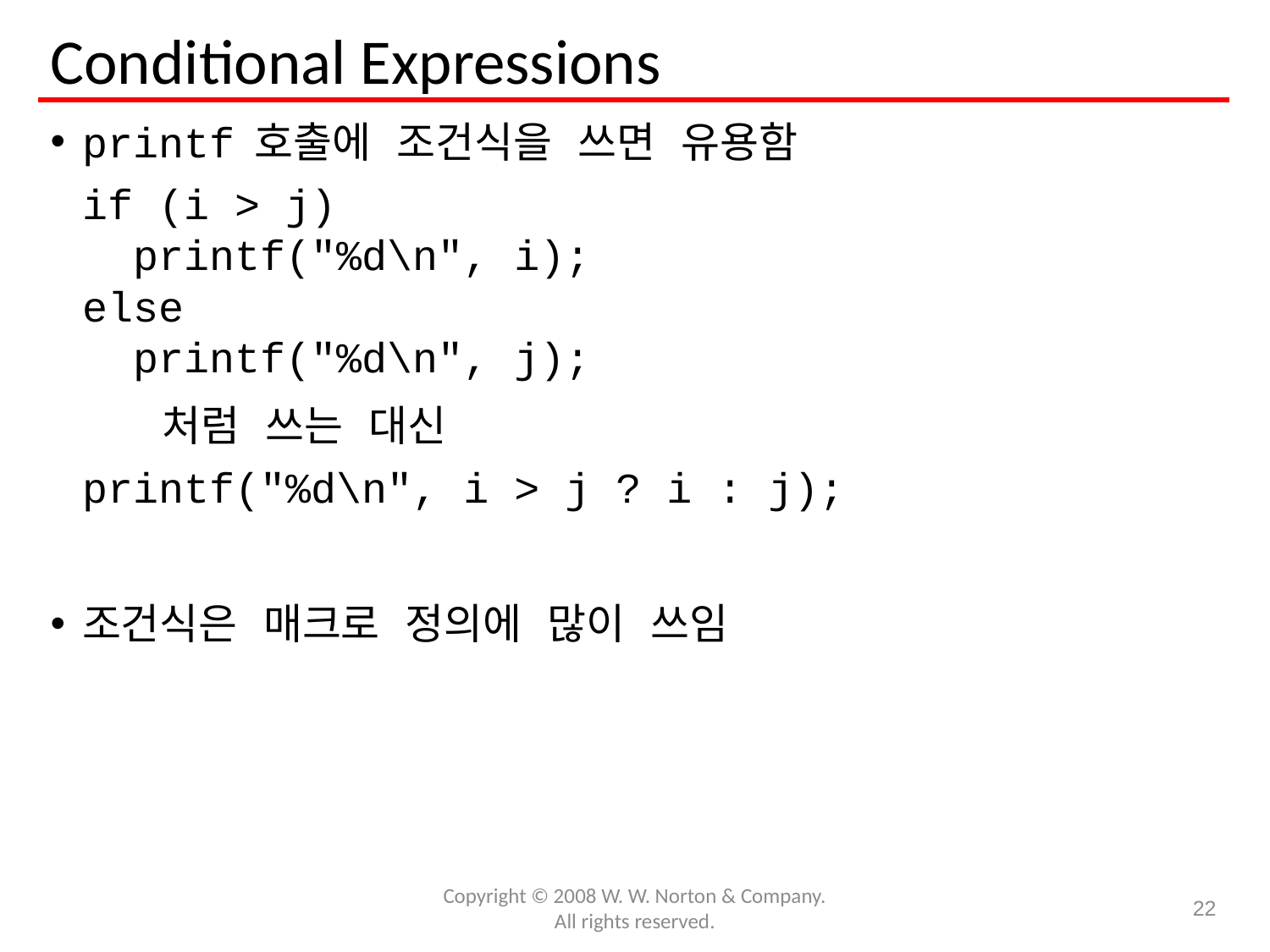

# Conditional Expressions
printf 호출에 조건식을 쓰면 유용함
	if (i > j)
	  printf("%d\n", i);
	else
	  printf("%d\n", j);
    처럼 쓰는 대신
	printf("%d\n", i > j ? i : j);

조건식은 매크로 정의에 많이 쓰임
Copyright © 2008 W. W. Norton & Company.
All rights reserved.
22